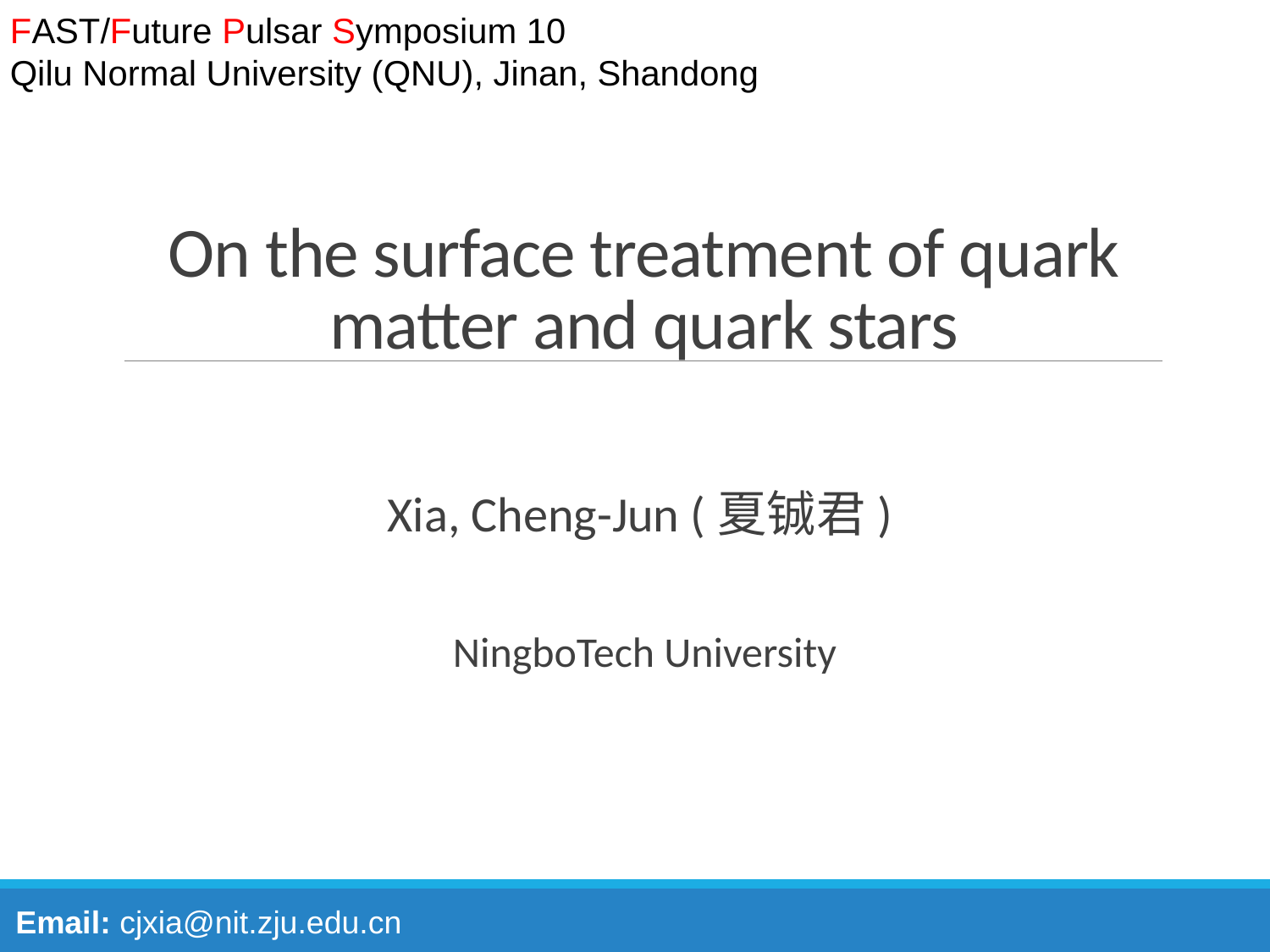

FAST/Future Pulsar Symposium 10
Qilu Normal University (QNU), Jinan, Shandong
# On the surface treatment of quark matter and quark stars
Xia, Cheng-Jun (夏铖君)

 NingboTech University